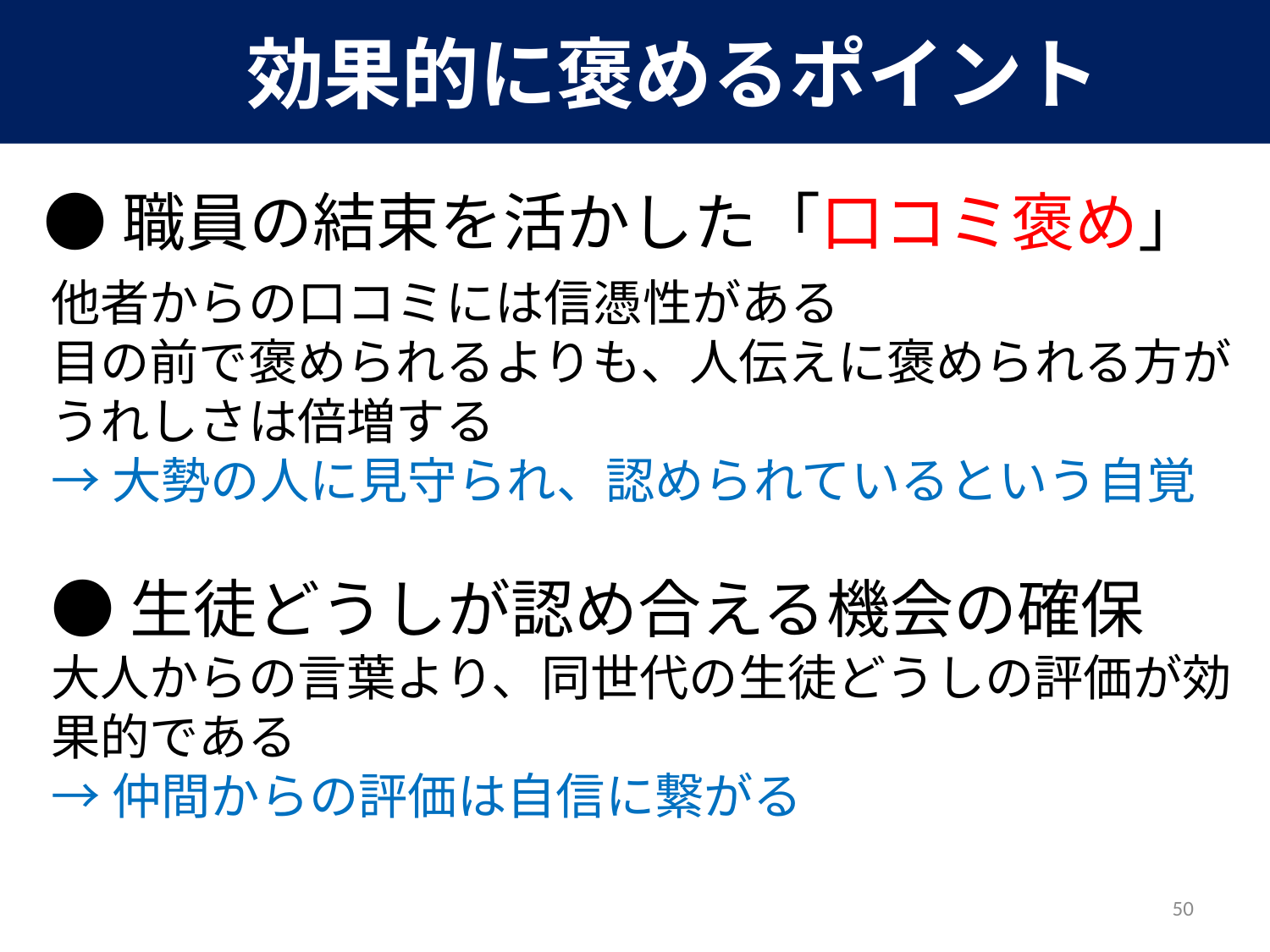

効果的に褒めるポイント
●職員の結束を活かした「口コミ褒め」
他者からの口コミには信憑性がある
目の前で褒められるよりも、人伝えに褒められる方がうれしさは倍増する
→大勢の人に見守られ、認められているという自覚
●生徒どうしが認め合える機会の確保
大人からの言葉より、同世代の生徒どうしの評価が効果的である
→仲間からの評価は自信に繋がる
50